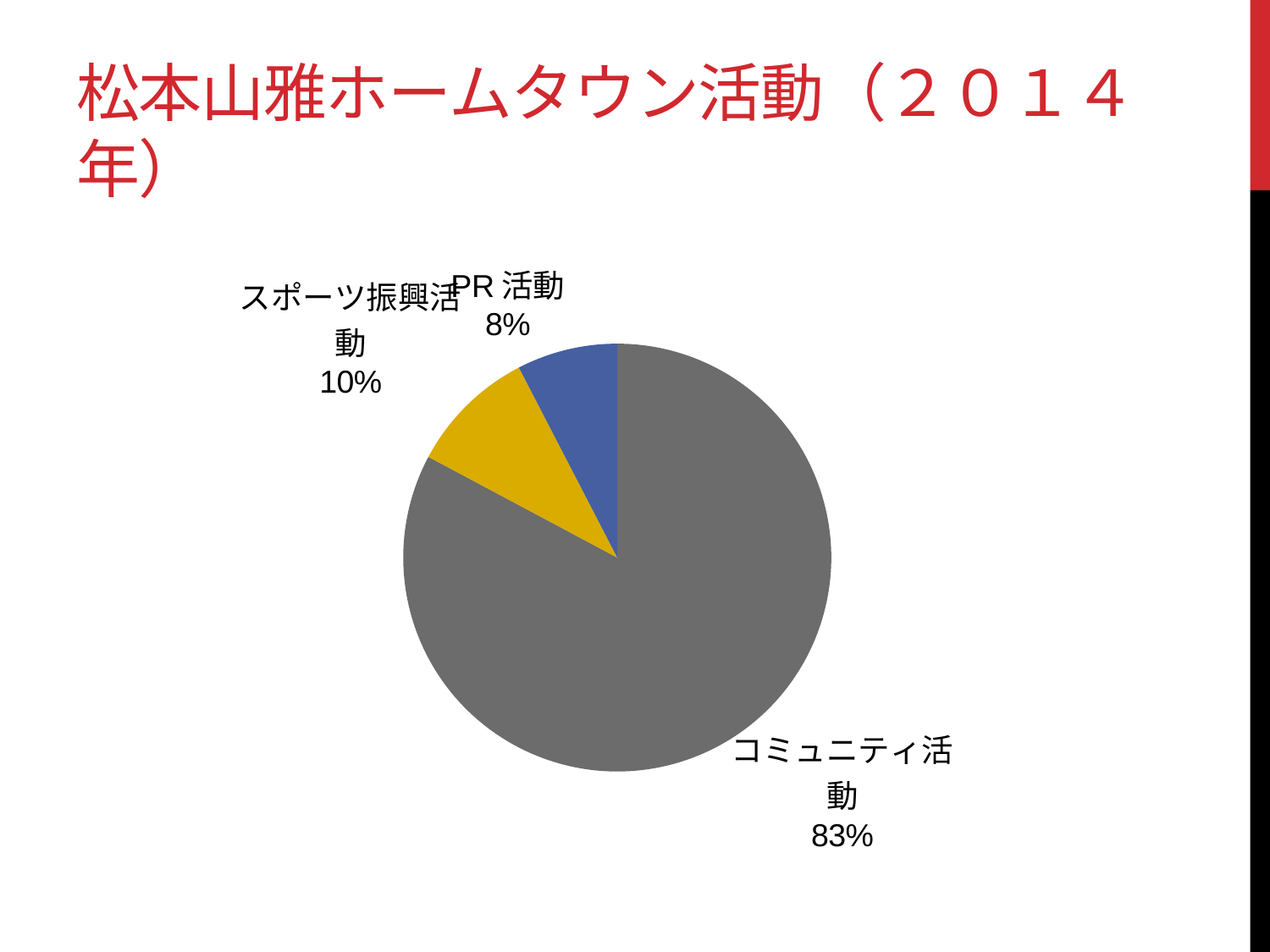

# 松本山雅ホームタウン活動（２０１４年）

### Chart

| Category | 列1 |
|---|---|
| コミュニティ活動 | 207.0 |
| スポーツ振興活動 | 24.0 |
| PR活動 | 19.0 |